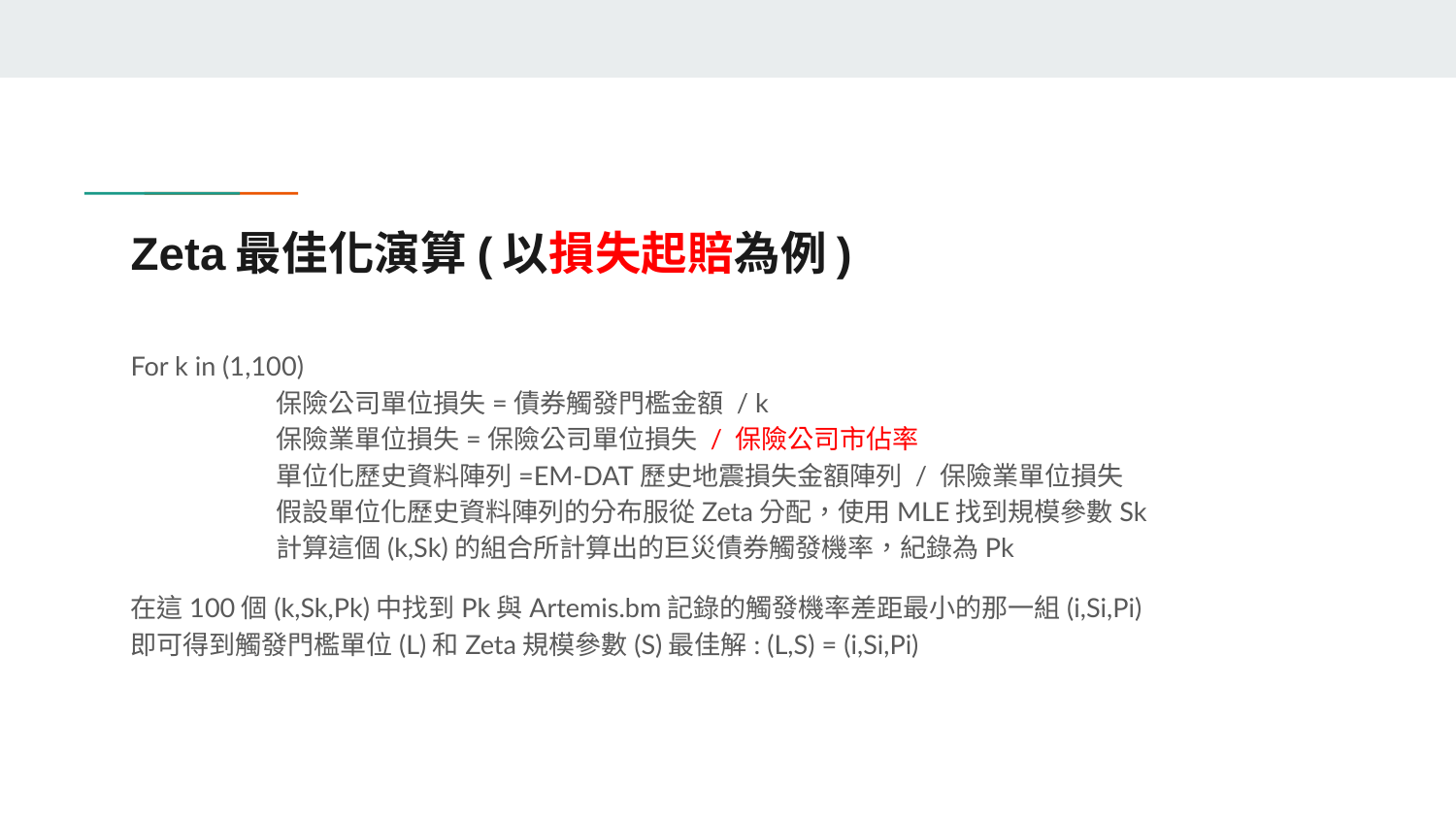

# Zeta最佳化演算(以損失起賠為例)
For k in (1,100)
	保險公司單位損失=債券觸發門檻金額 / k
	保險業單位損失=保險公司單位損失 / 保險公司市佔率
	單位化歷史資料陣列=EM-DAT歷史地震損失金額陣列 / 保險業單位損失
	假設單位化歷史資料陣列的分布服從Zeta分配，使用MLE找到規模參數Sk
	計算這個(k,Sk)的組合所計算出的巨災債券觸發機率，紀錄為Pk
在這100個(k,Sk,Pk)中找到Pk與Artemis.bm記錄的觸發機率差距最小的那一組(i,Si,Pi)
即可得到觸發門檻單位(L)和Zeta規模參數(S)最佳解: (L,S) = (i,Si,Pi)